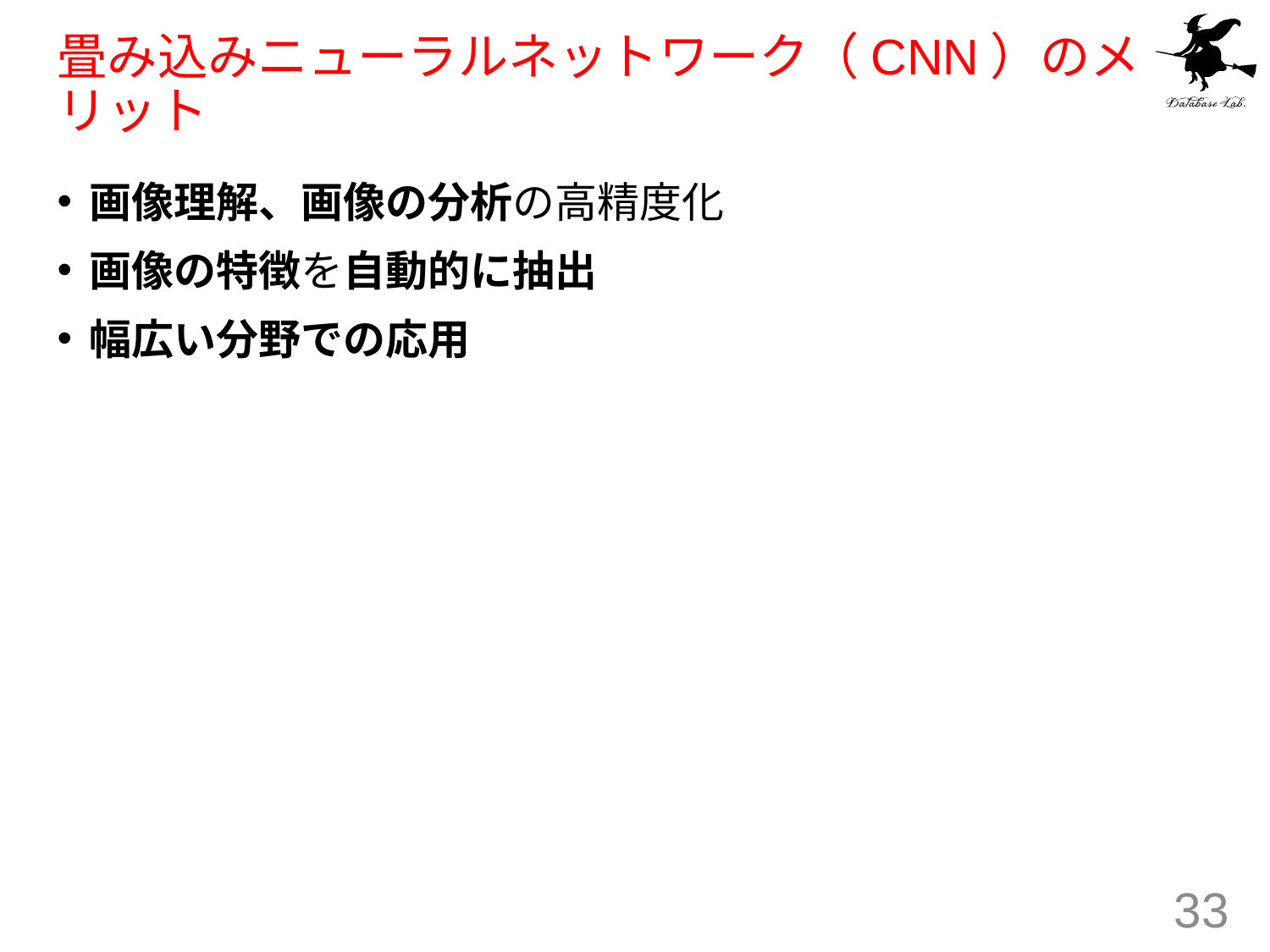

# 畳み込みニューラルネットワーク（CNN）のメリット
画像理解、画像の分析の高精度化
画像の特徴を自動的に抽出
幅広い分野での応用
33